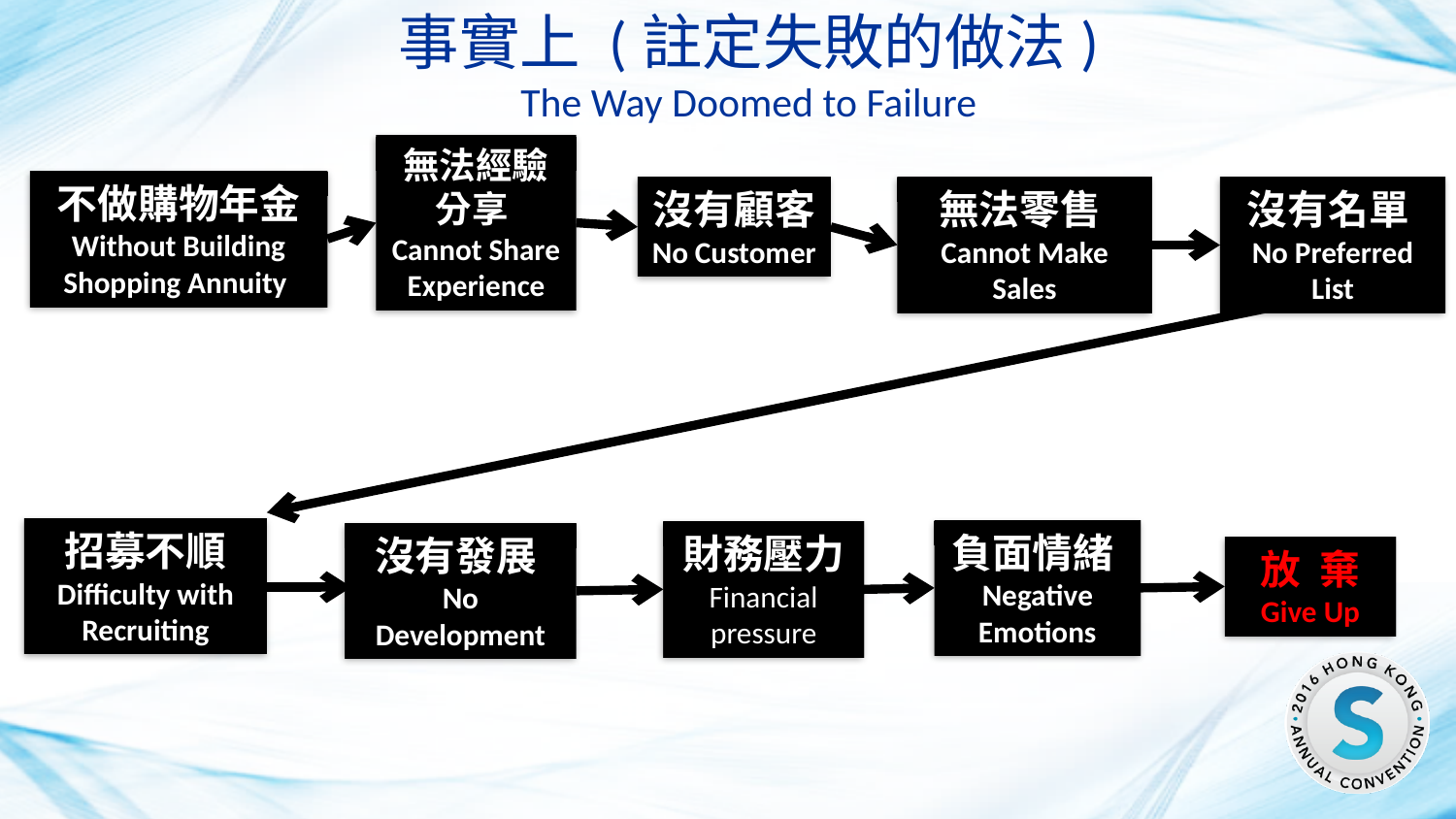

事實上 (註定失敗的做法)
The Way Doomed to Failure
無法經驗分享Cannot Share Experience
不做購物年金
Without Building Shopping Annuity
沒有顧客 No Customer
無法零售Cannot Make Sales
沒有名單
No Preferred List
招募不順 Difficulty with Recruiting
負面情緒Negative Emotions
財務壓力
Financial pressure
沒有發展
No Development
放  棄 Give Up